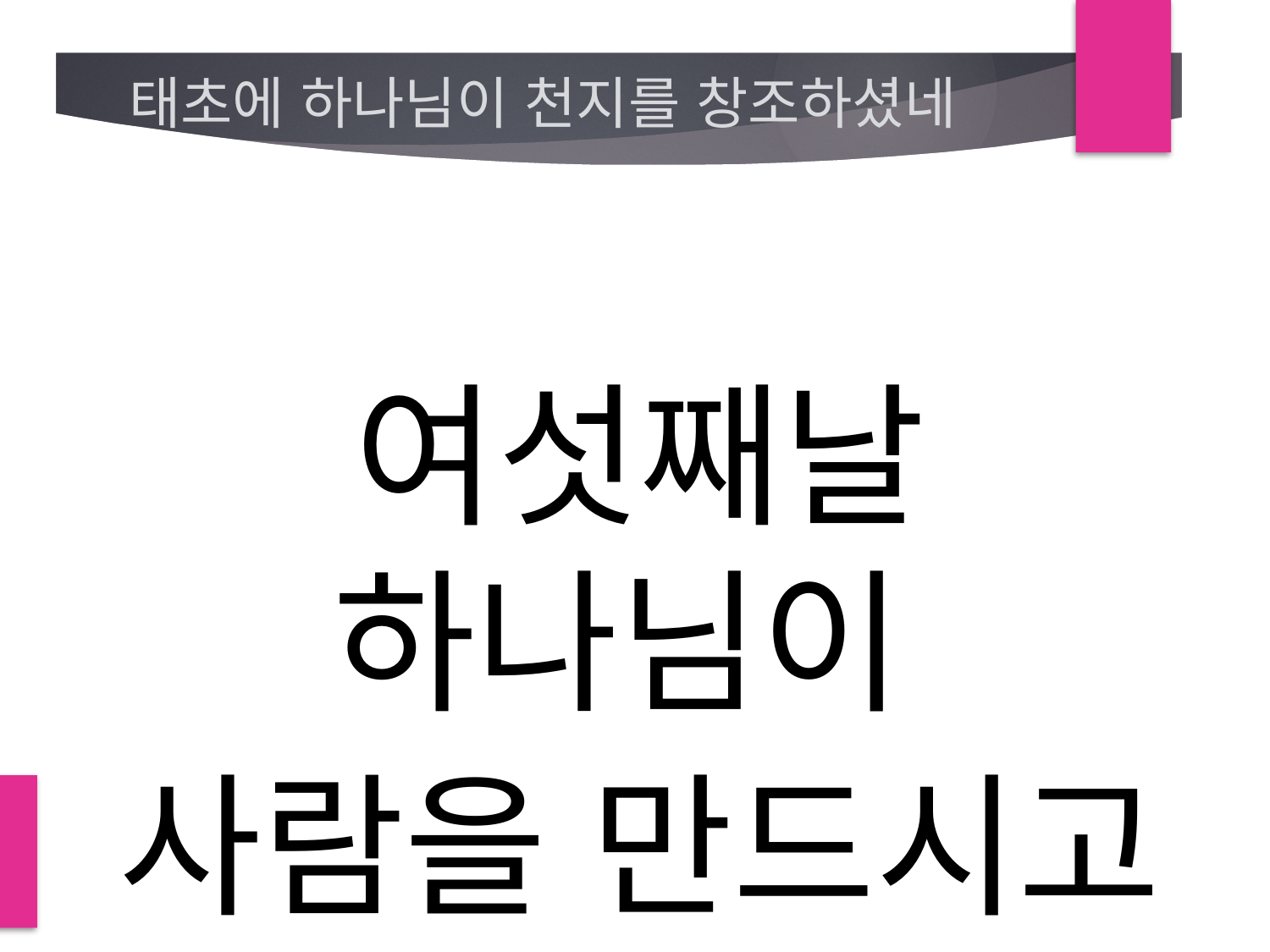

# 태초에 하나님이 천지를 창조하셨네
여섯째날 하나님이
사람을 만드시고